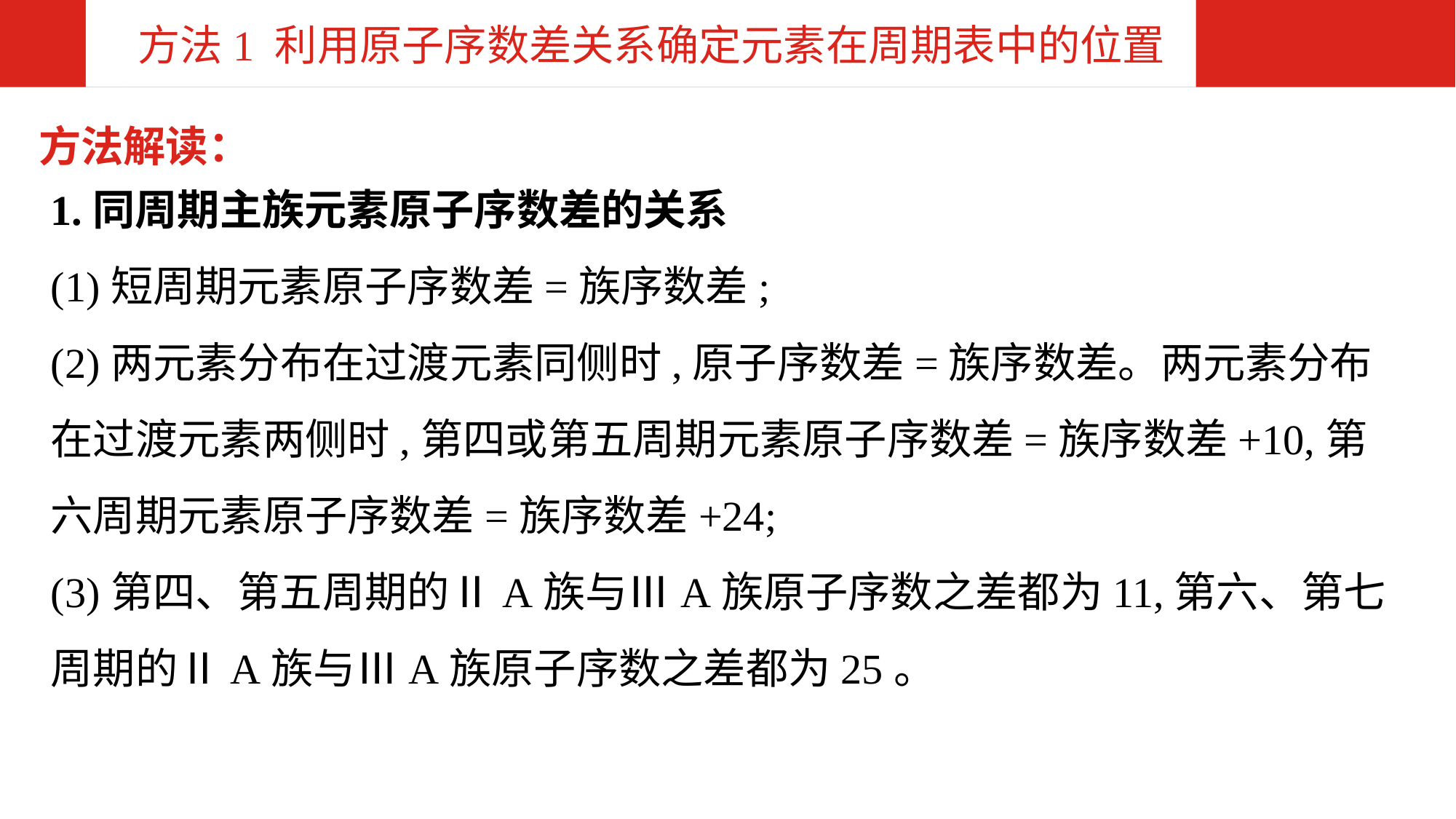

方法1 利用原子序数差关系确定元素在周期表中的位置

方法解读：
1.同周期主族元素原子序数差的关系
(1)短周期元素原子序数差=族序数差;
(2)两元素分布在过渡元素同侧时,原子序数差=族序数差。两元素分布在过渡元素两侧时,第四或第五周期元素原子序数差=族序数差+10,第六周期元素原子序数差=族序数差+24;
(3)第四、第五周期的ⅡA族与ⅢA族原子序数之差都为11,第六、第七周期的ⅡA族与ⅢA族原子序数之差都为25。